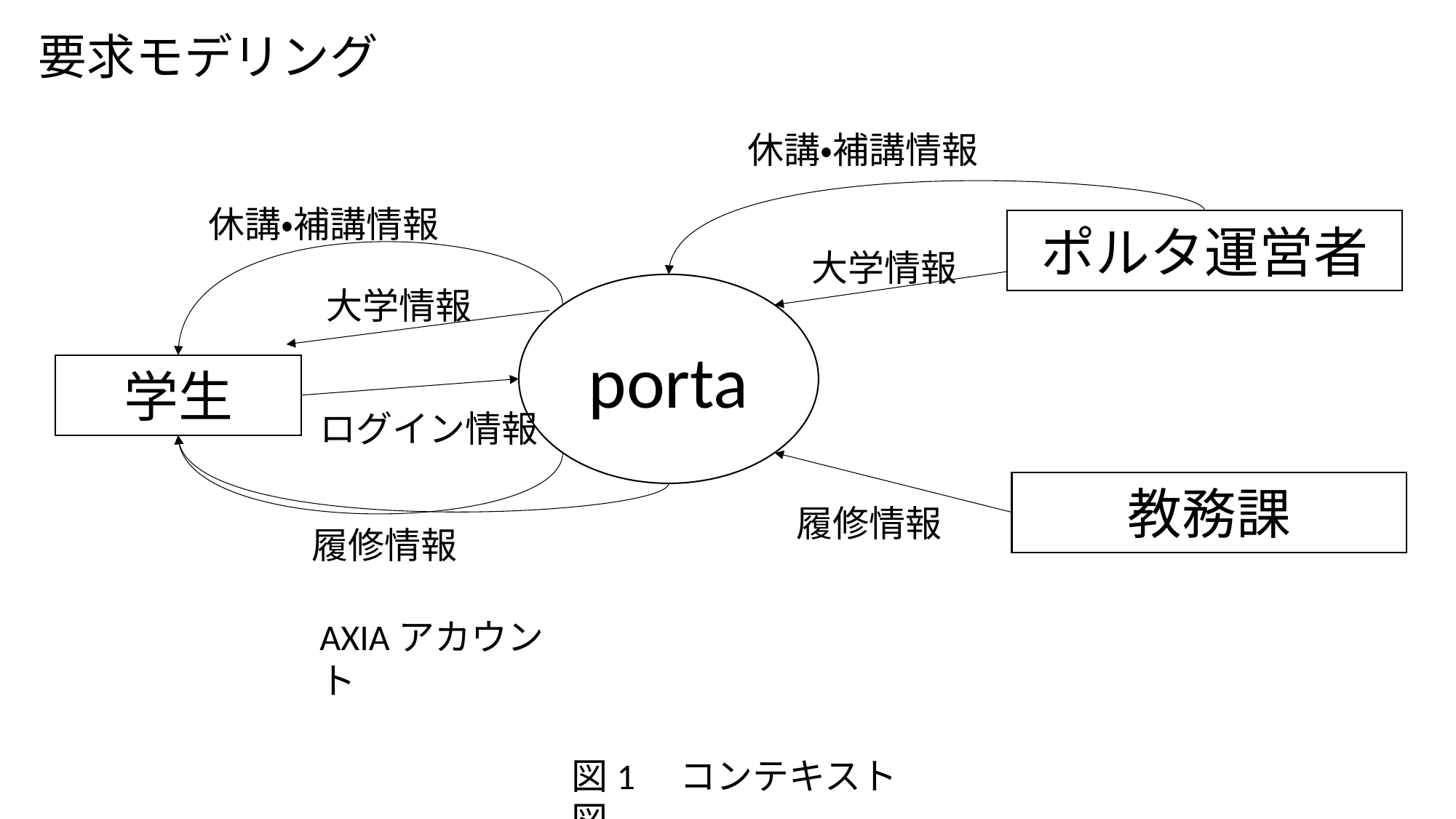

要求モデリング
休講・補講情報
休講・補講情報
ポルタ運営者
大学情報
porta
大学情報
学生
ログイン情報
教務課
履修情報
履修情報
AXIAアカウント
図1　コンテキスト図